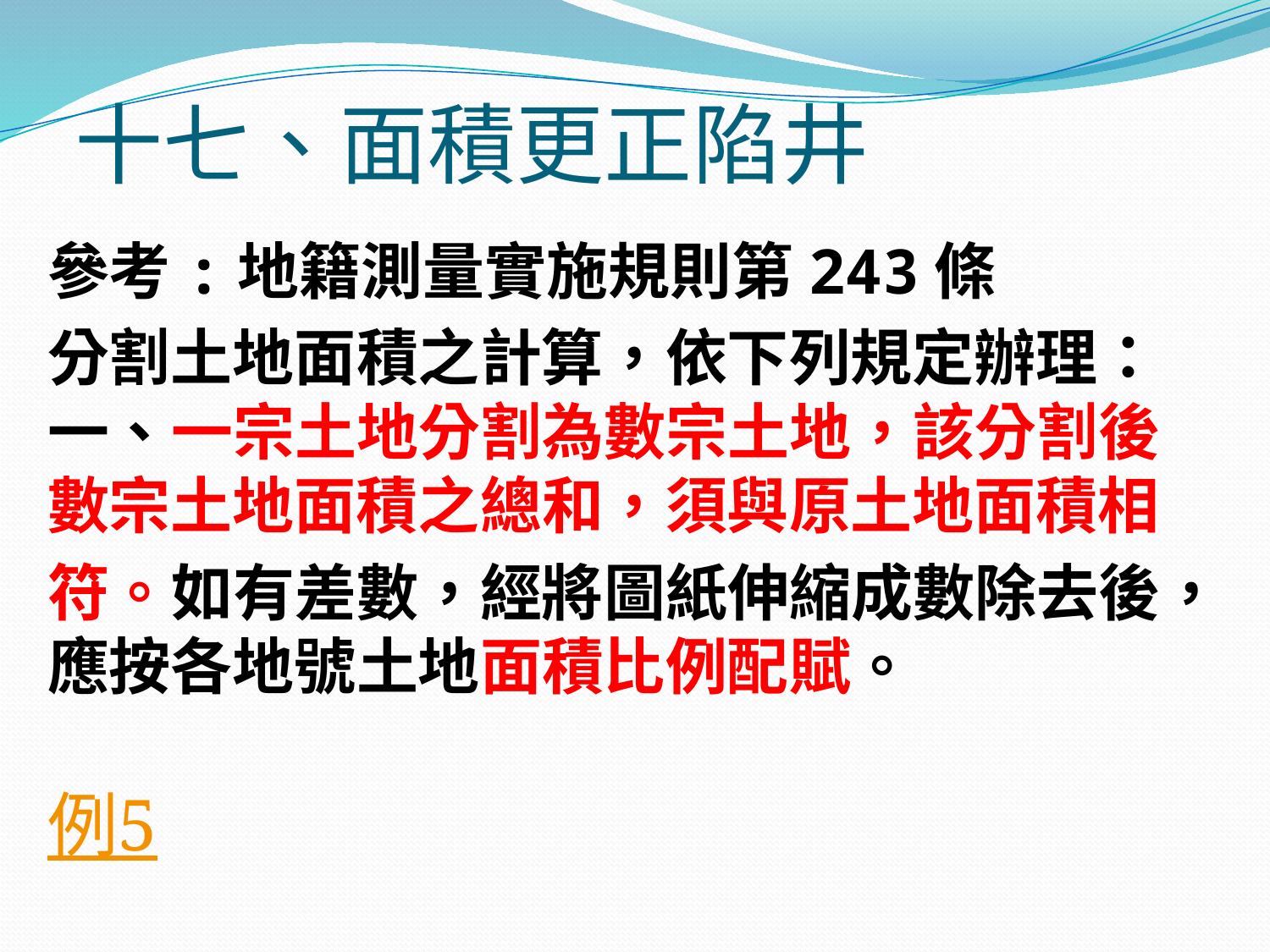

# 十七、面積更正陷井
參考:地籍測量實施規則第243條
分割土地面積之計算，依下列規定辦理：
一、一宗土地分割為數宗土地，該分割後數宗土地面積之總和，須與原土地面積相
符。如有差數，經將圖紙伸縮成數除去後，應按各地號土地面積比例配賦。

例5